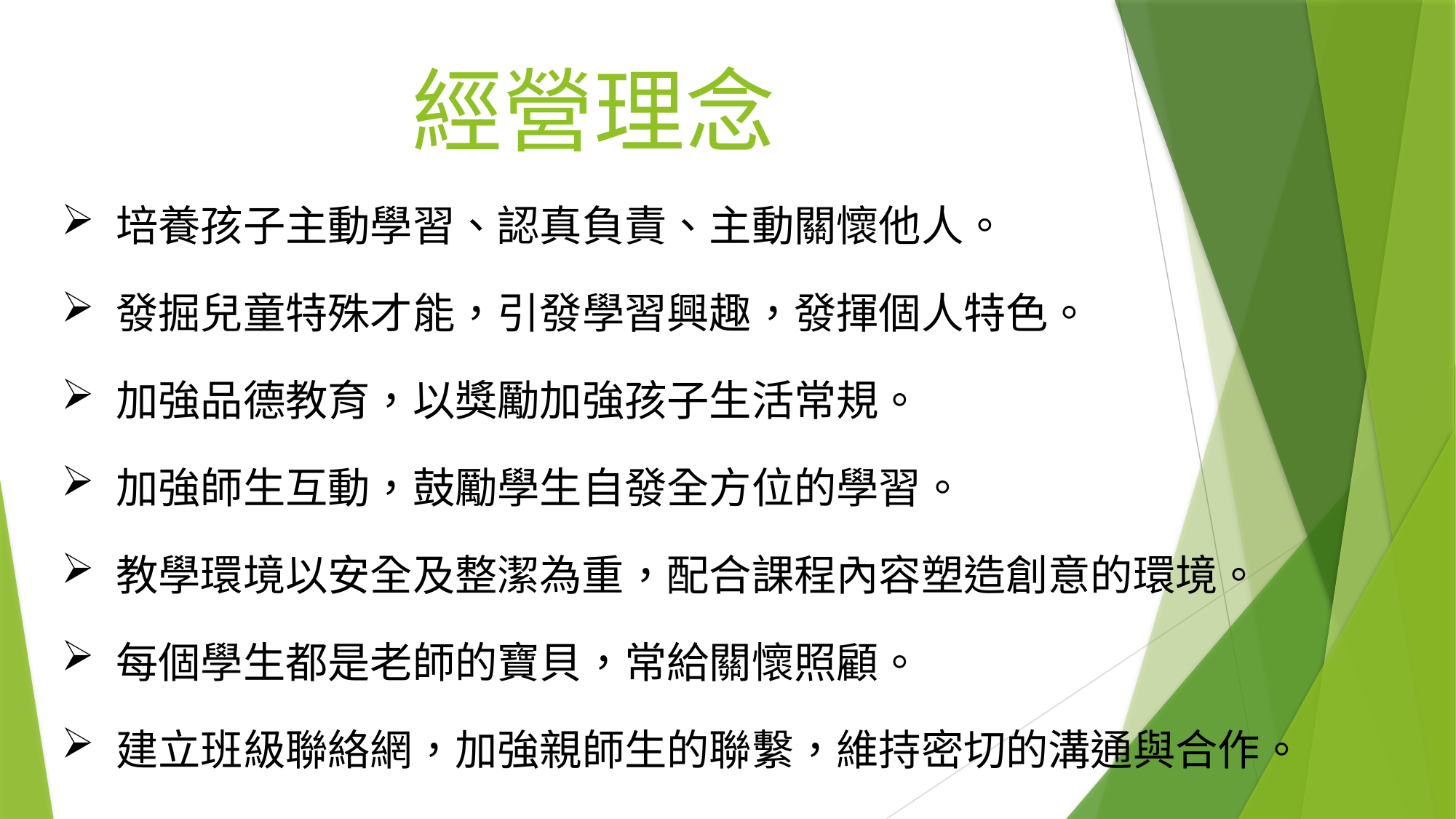

# 經營理念
培養孩子主動學習、認真負責、主動關懷他人。
發掘兒童特殊才能，引發學習興趣，發揮個人特色。
加強品德教育，以獎勵加強孩子生活常規。
加強師生互動，鼓勵學生自發全方位的學習。
教學環境以安全及整潔為重，配合課程內容塑造創意的環境。
每個學生都是老師的寶貝，常給關懷照顧。
建立班級聯絡網，加強親師生的聯繫，維持密切的溝通與合作。